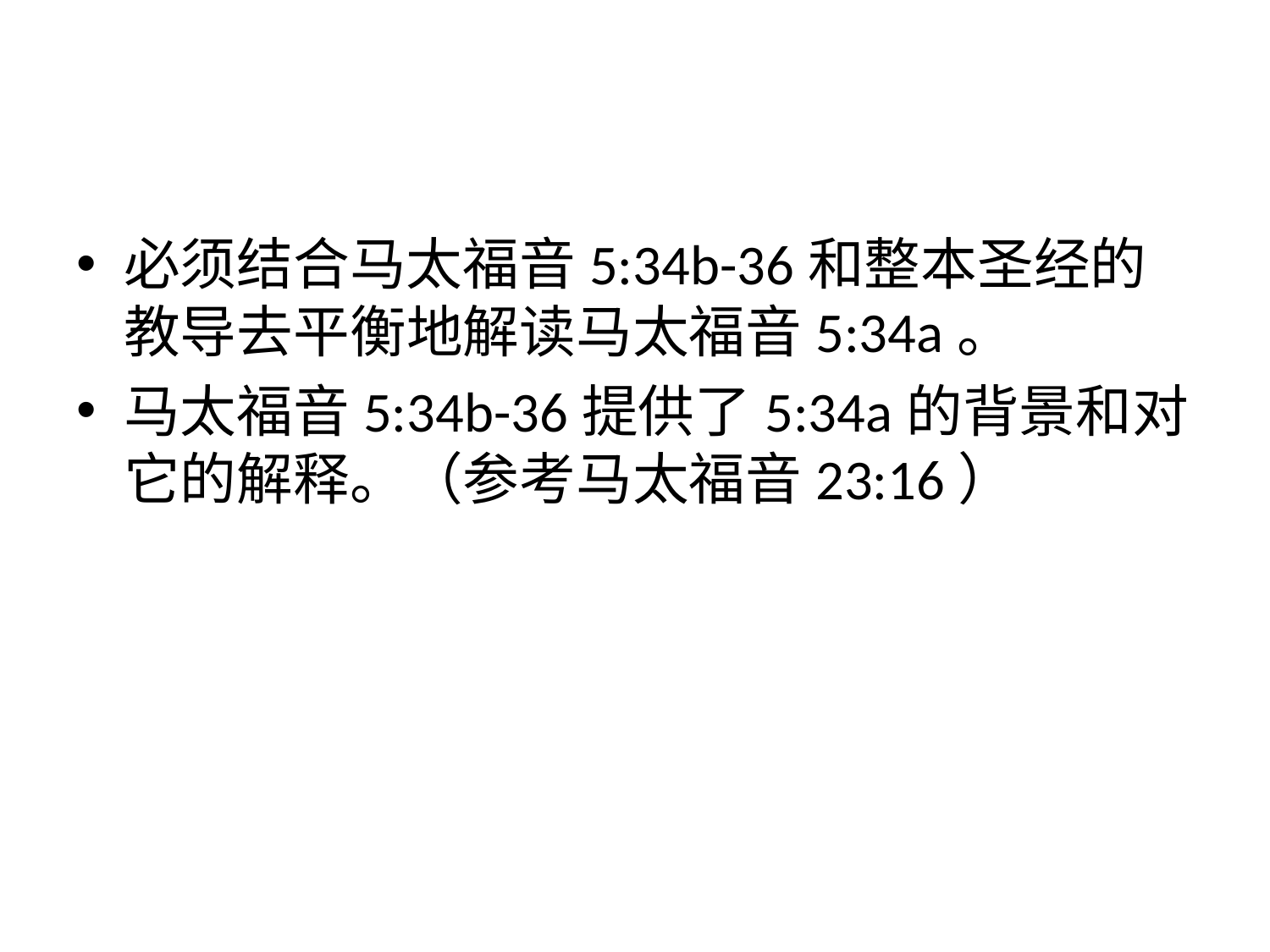

#
必须结合马太福音5:34b-36和整本圣经的教导去平衡地解读马太福音5:34a。
马太福音5:34b-36提供了5:34a的背景和对它的解释。（参考马太福音23:16）